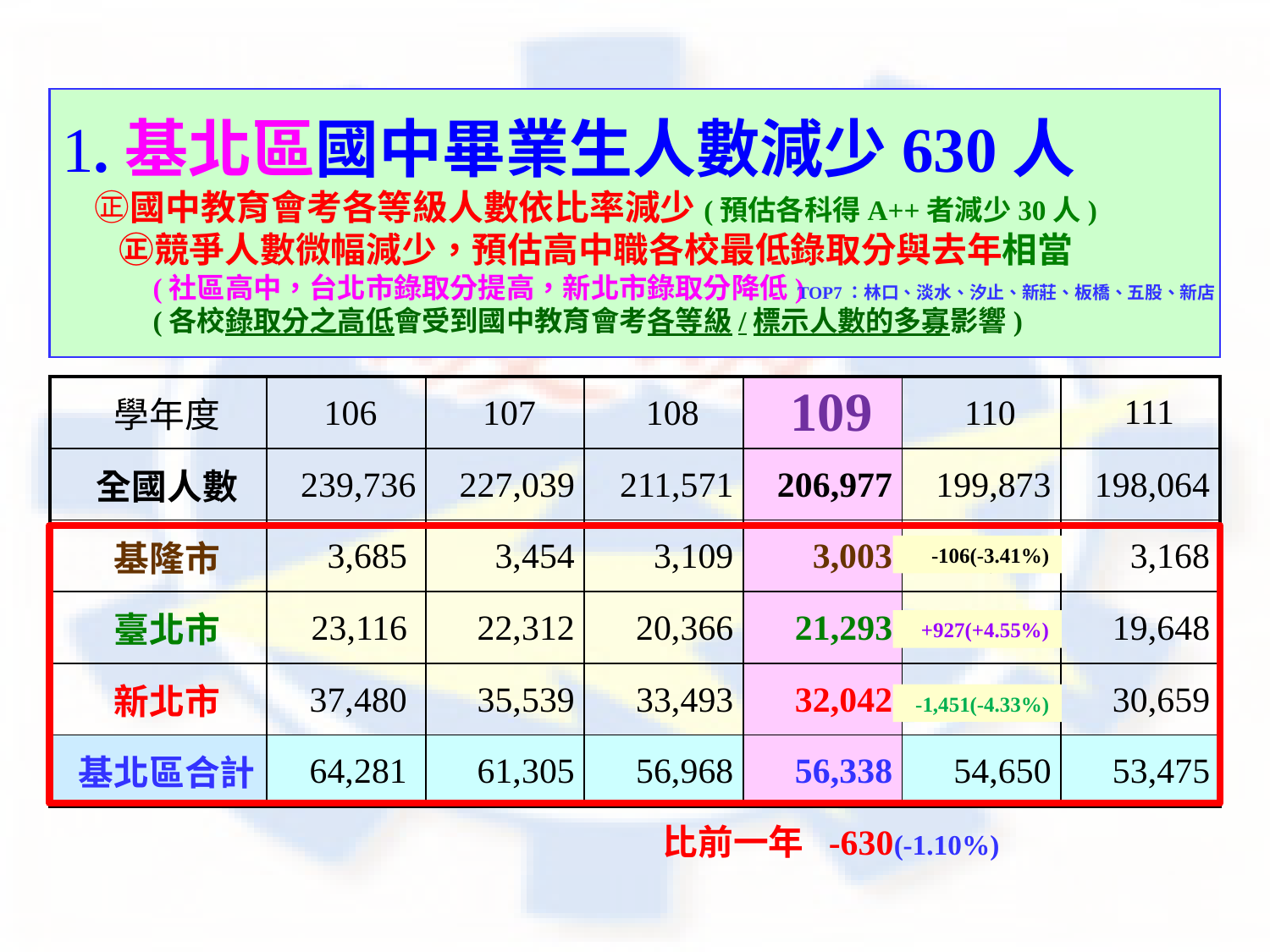

1.基北區國中畢業生人數減少630人
   ㊣國中教育會考各等級人數依比率減少(預估各科得A++者減少30人)
      ㊣競爭人數微幅減少，預估高中職各校最低錄取分與去年相當
             (社區高中，台北市錄取分提高，新北市錄取分降低)
             (各校錄取分之高低會受到國中教育會考各等級/標示人數的多寡影響)
TOP7：林口、淡水、汐止、新莊、板橋、五股、新店
| 學年度 | 106 | 107 | 108 | 109 | 110 | 111 |
| --- | --- | --- | --- | --- | --- | --- |
| 全國人數 | 239,736 | 227,039 | 211,571 | 206,977 | 199,873 | 198,064 |
| 基隆市 | 3,685 | 3,454 | 3,109 | 3,003 | 2,828 | 3,168 |
| 臺北市 | 23,116 | 22,312 | 20,366 | 21,293 | 20,466 | 19,648 |
| 新北市 | 37,480 | 35,539 | 33,493 | 32,042 | 31,356 | 30,659 |
| 基北區合計 | 64,281 | 61,305 | 56,968 | 56,338 | 54,650 | 53,475 |

-106(-3.41%)
+927(+4.55%)
-1,451(-4.33%)
比前一年  -630(-1.10%)